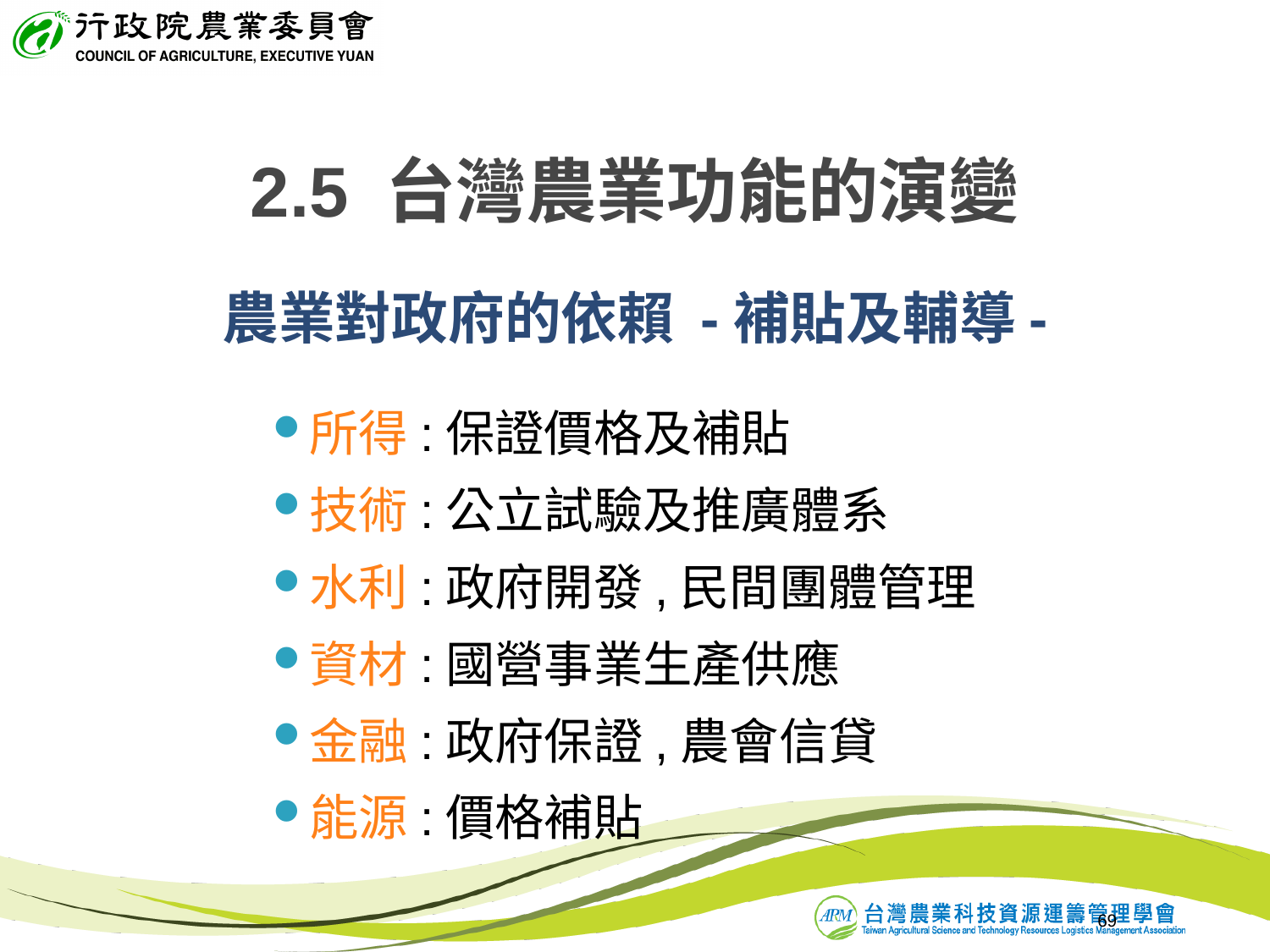

2.5 台灣農業功能的演變
農業對政府的依賴 -補貼及輔導-
所得:保證價格及補貼
技術:公立試驗及推廣體系
水利:政府開發,民間團體管理
資材:國營事業生產供應
金融:政府保證,農會信貸
能源:價格補貼
69